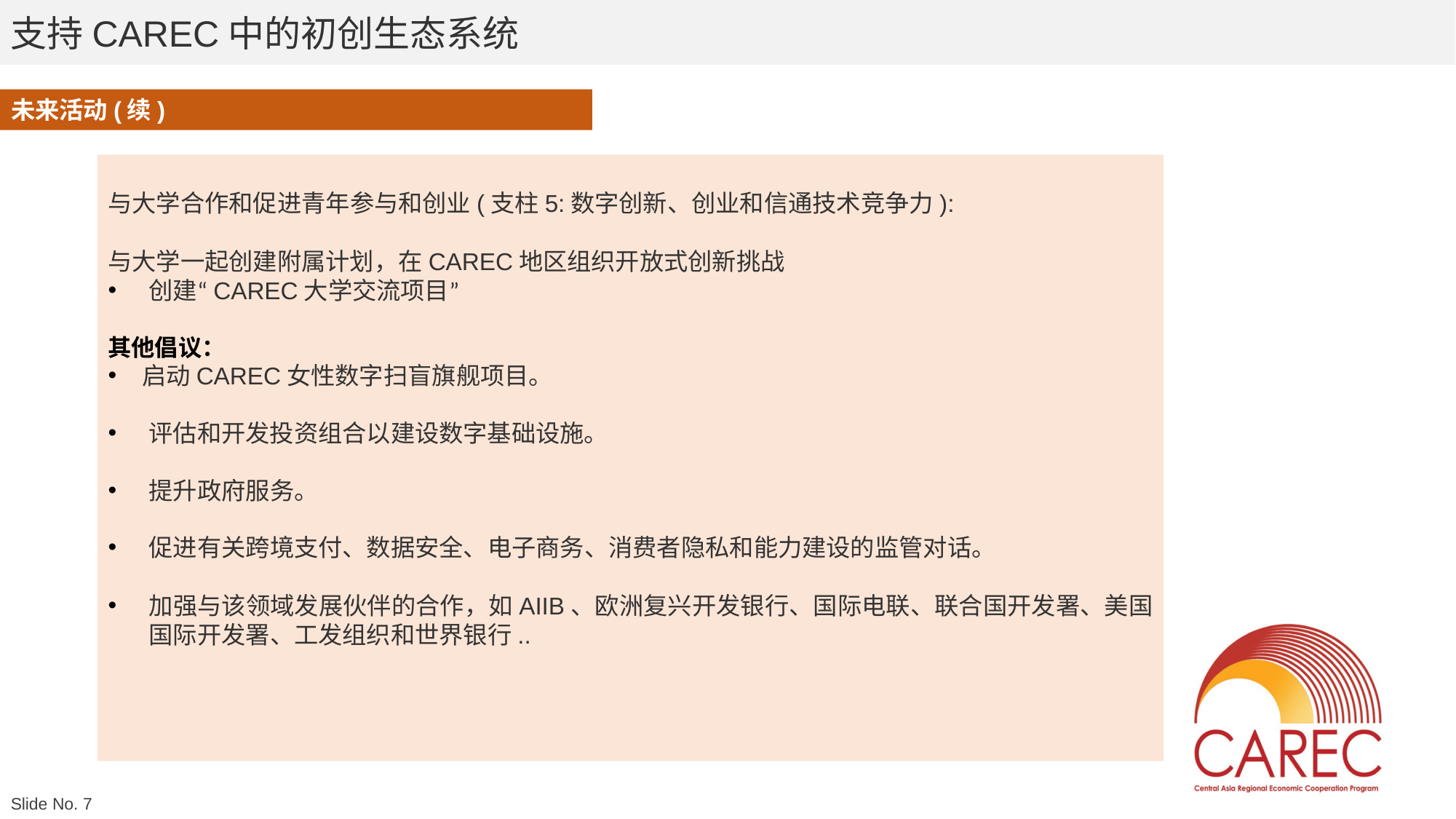

支持CAREC中的初创生态系统
未来活动(续)

与大学合作和促进青年参与和创业(支柱5:数字创新、创业和信通技术竞争力):

与大学一起创建附属计划，在CAREC地区组织开放式创新挑战
创建“CAREC大学交流项目”

其他倡议：
启动CAREC女性数字扫盲旗舰项目。

评估和开发投资组合以建设数字基础设施。

提升政府服务。

促进有关跨境支付、数据安全、电子商务、消费者隐私和能力建设的监管对话。

加强与该领域发展伙伴的合作，如AIIB、欧洲复兴开发银行、国际电联、联合国开发署、美国国际开发署、工发组织和世界银行..
Slide No. 7